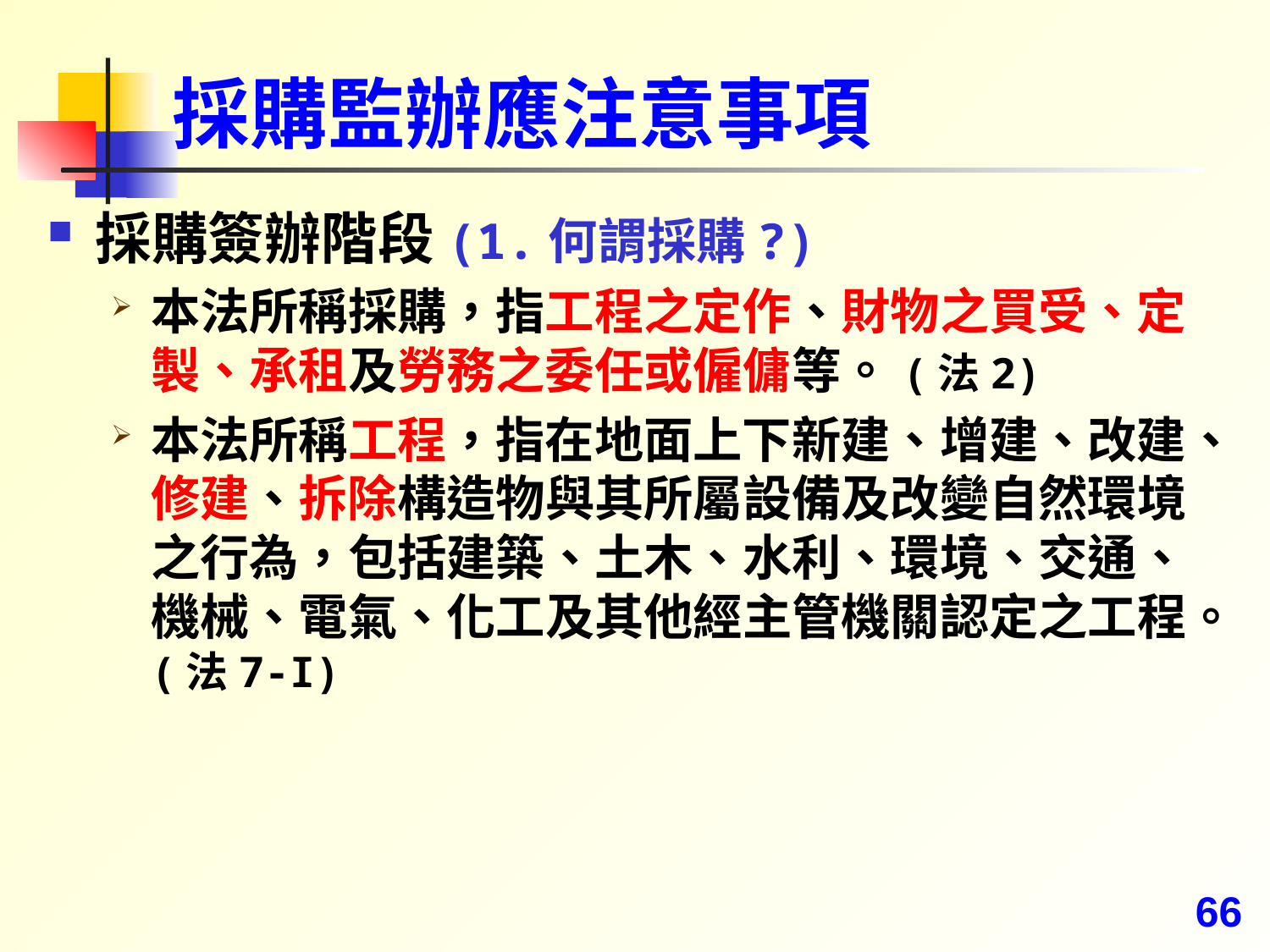

# 採購監辦應注意事項
採購簽辦階段(1.何謂採購?)
本法所稱採購，指工程之定作、財物之買受、定製、承租及勞務之委任或僱傭等。(法2)
本法所稱工程，指在地面上下新建、增建、改建、修建、拆除構造物與其所屬設備及改變自然環境之行為，包括建築、土木、水利、環境、交通、 機械、電氣、化工及其他經主管機關認定之工程。(法7-I)
66